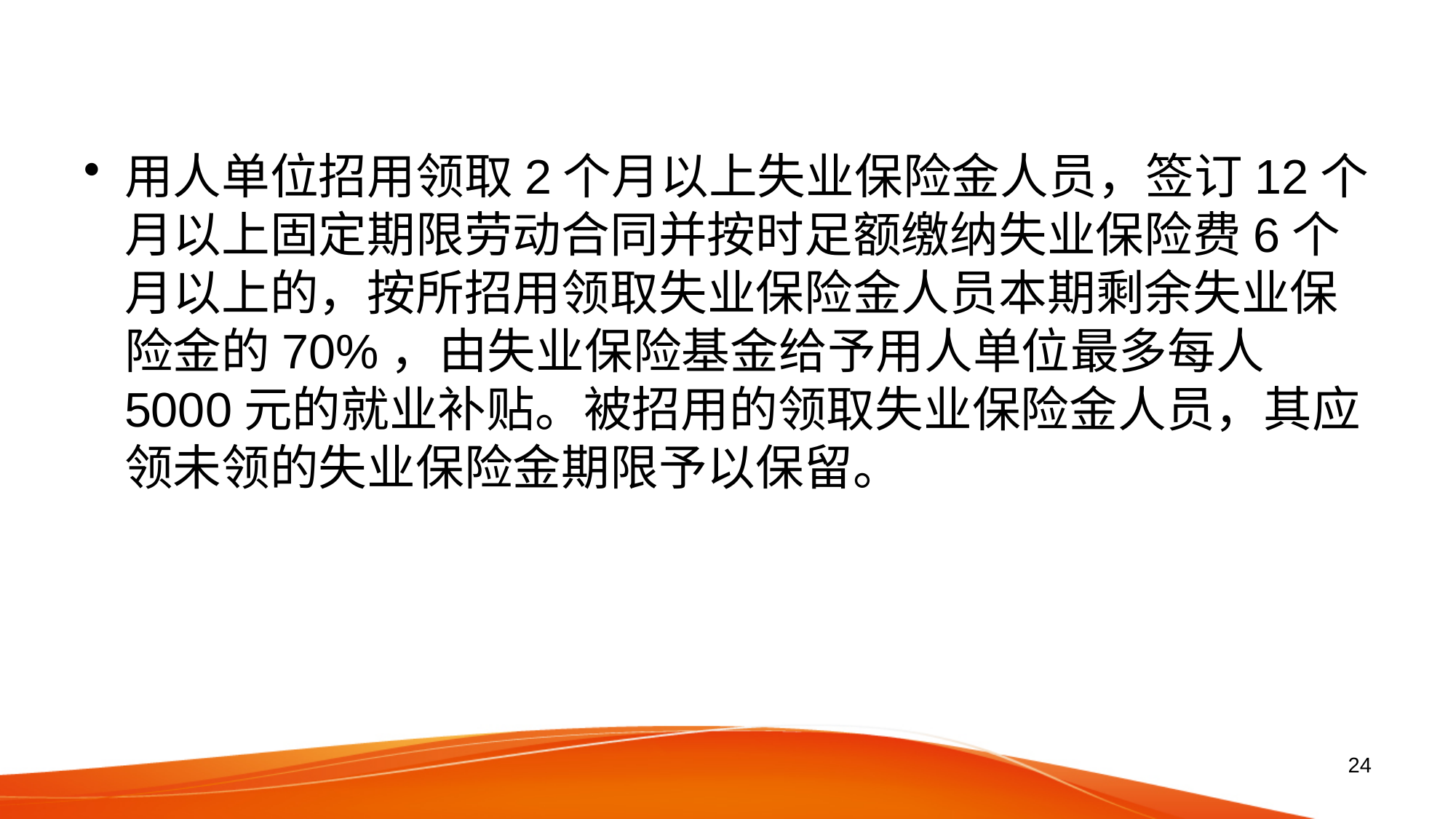

#
用人单位招用领取2个月以上失业保险金人员，签订12个月以上固定期限劳动合同并按时足额缴纳失业保险费6个月以上的，按所招用领取失业保险金人员本期剩余失业保险金的70%，由失业保险基金给予用人单位最多每人5000元的就业补贴。被招用的领取失业保险金人员，其应领未领的失业保险金期限予以保留。

24